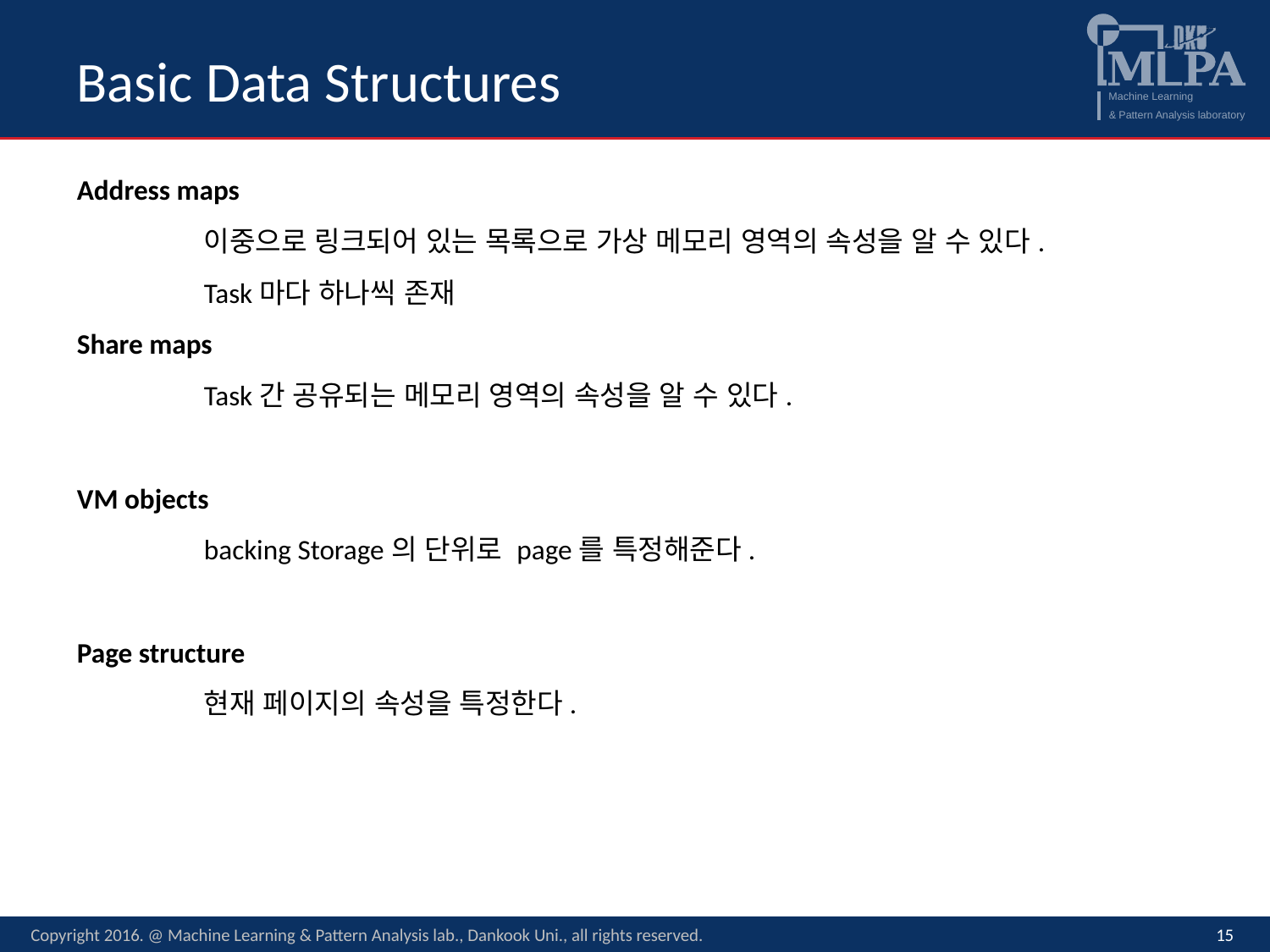

# Basic Data Structures
Address maps
	이중으로 링크되어 있는 목록으로 가상 메모리 영역의 속성을 알 수 있다.
	Task마다 하나씩 존재
Share maps
	Task간 공유되는 메모리 영역의 속성을 알 수 있다.

VM objects
	backing Storage의 단위로 page를 특정해준다.

Page structure
	현재 페이지의 속성을 특정한다.
Copyright 2016. @ Machine Learning & Pattern Analysis lab., Dankook Uni., all rights reserved.
15